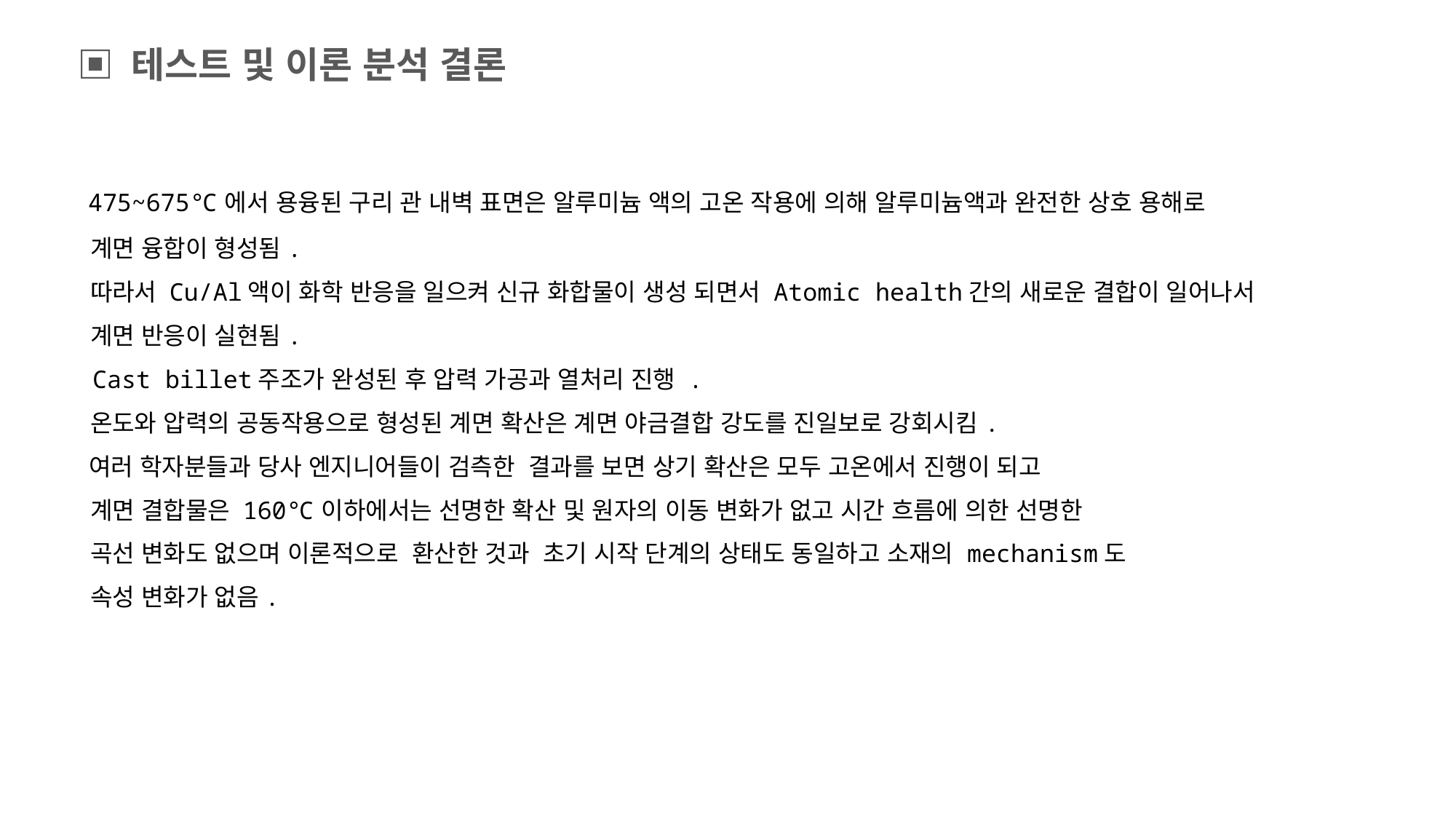

▣ 테스트 및 이론 분석 결론
 475~675℃에서 용융된 구리 관 내벽 표면은 알루미늄 액의 고온 작용에 의해 알루미늄액과 완전한 상호 용해로
 계면 융합이 형성됨.
 따라서 Cu/Al액이 화학 반응을 일으켜 신규 화합물이 생성 되면서 Atomic health간의 새로운 결합이 일어나서
 계면 반응이 실현됨.
 Cast billet주조가 완성된 후 압력 가공과 열처리 진행 .
 온도와 압력의 공동작용으로 형성된 계면 확산은 계면 야금결합 강도를 진일보로 강회시킴.
 여러 학자분들과 당사 엔지니어들이 검측한  결과를 보면 상기 확산은 모두 고온에서 진행이 되고
 계면 결합물은 160℃이하에서는 선명한 확산 및 원자의 이동 변화가 없고 시간 흐름에 의한 선명한
 곡선 변화도 없으며 이론적으로  환산한 것과  초기 시작 단계의 상태도 동일하고 소재의 mechanism도
 속성 변화가 없음.